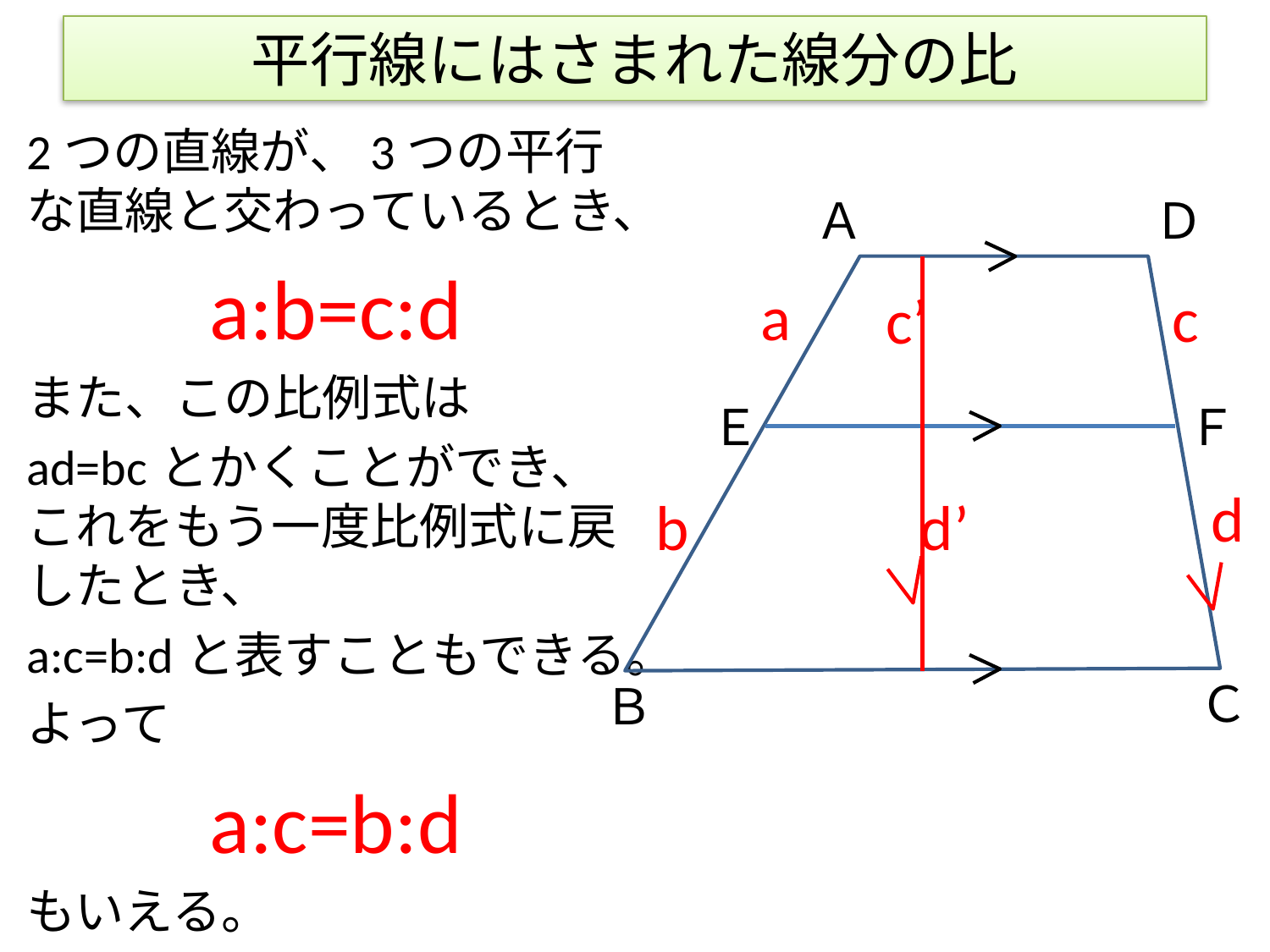

# 平行線にはさまれた線分の比
2つの直線が、3つの平行な直線と交わっているとき、
a:b=c:d
また、この比例式は
ad=bcとかくことができ、これをもう一度比例式に戻したとき、
a:c=b:dと表すこともできる。
よって
a:c=b:d
もいえる。
Ｄ
Ａ

a
c
c’
Ｅ
Ｆ

d
b
d’

Ｃ
Ｂ